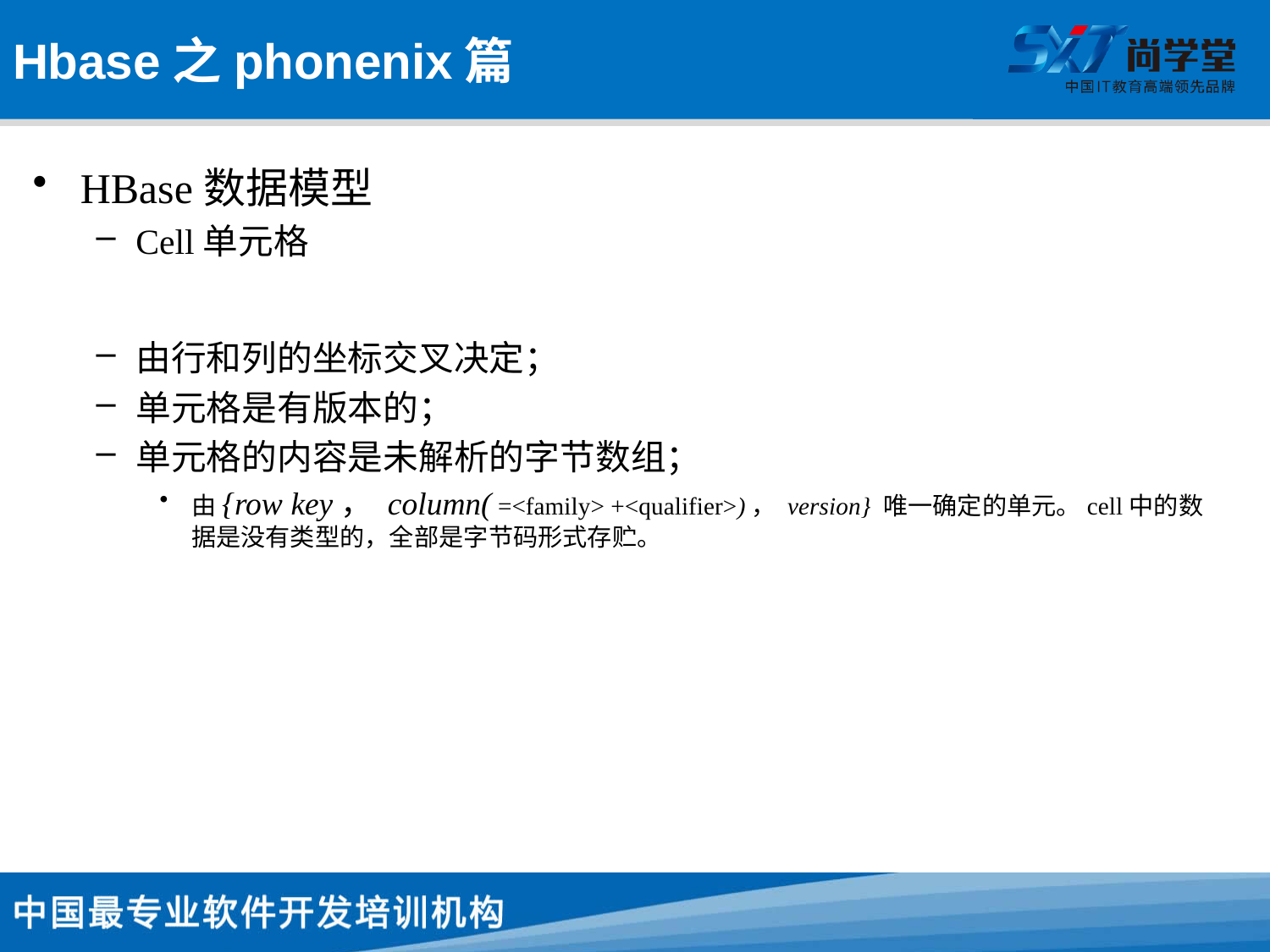

# Hbase之phonenix篇
HBase数据模型
Cell单元格

由行和列的坐标交叉决定；
单元格是有版本的；
单元格的内容是未解析的字节数组；
由{row key， column( =<family> +<qualifier>)， version} 唯一确定的单元。cell中的数据是没有类型的，全部是字节码形式存贮。